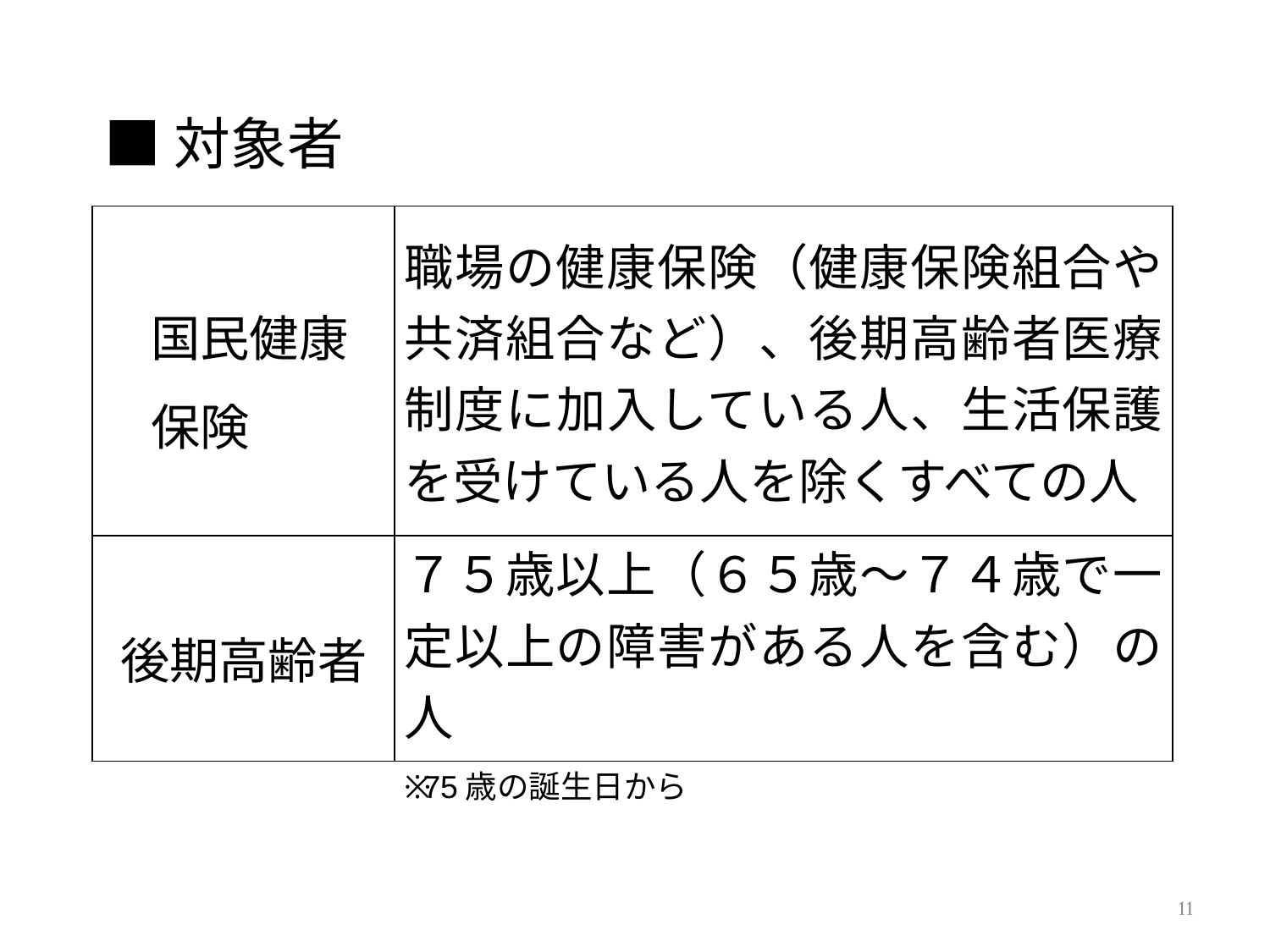

■対象者
|  |  |
| --- | --- |
|  |  |
|  |  |
| 国民健康 　保険 | 職場の健康保険（健康保険組合や共済組合など）、後期高齢者医療制度に加入している人、生活保護を受けている人を除くすべての人 |
| --- | --- |
| 後期高齢者 | ７５歳以上（６５歳～７４歳で一定以上の障害がある人を含む）の人 ※75歳の誕生日から |
11